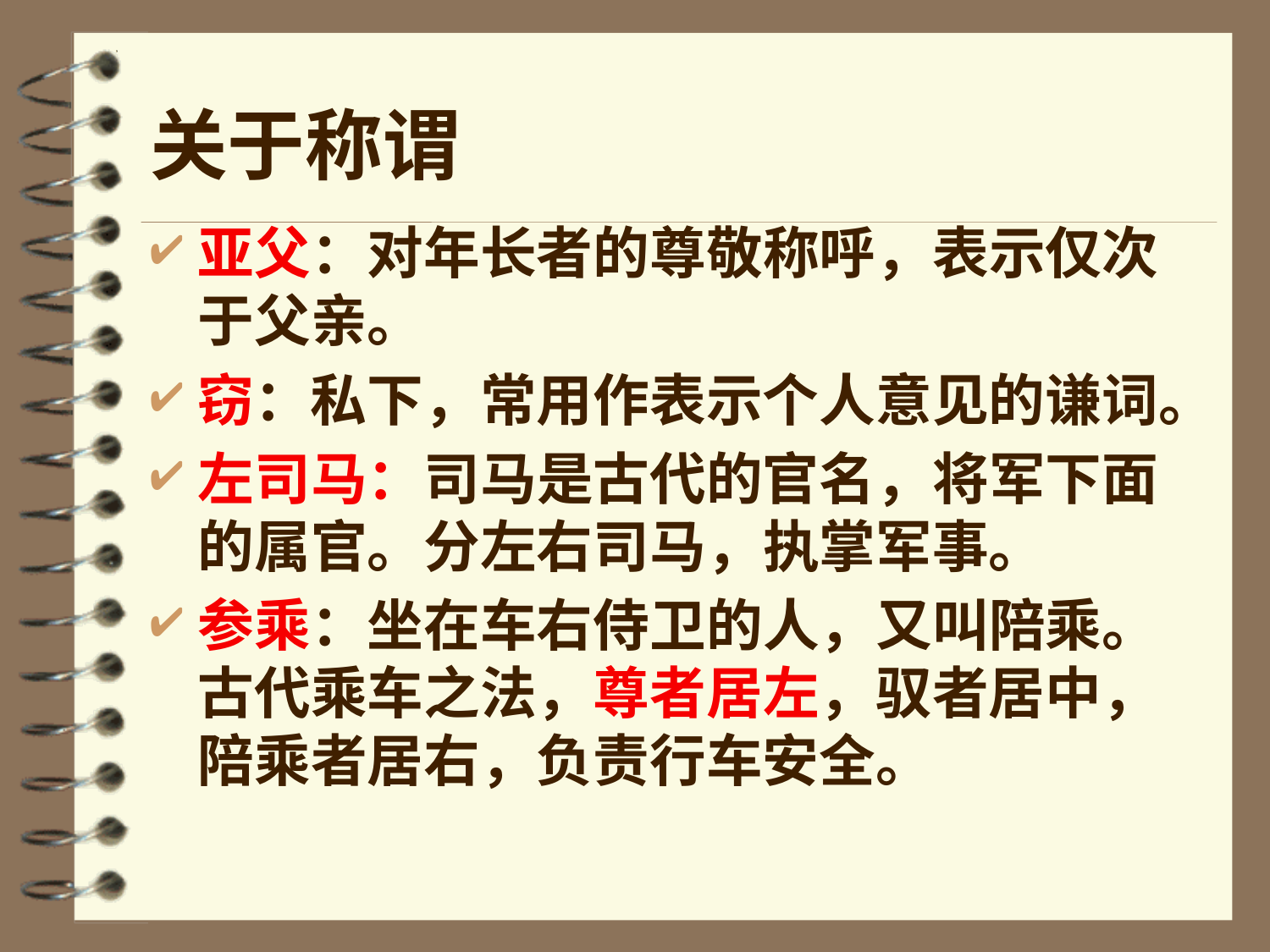

# 关于称谓
亚父：对年长者的尊敬称呼，表示仅次于父亲。
窃：私下，常用作表示个人意见的谦词。
左司马：司马是古代的官名，将军下面的属官。分左右司马，执掌军事。
参乘：坐在车右侍卫的人，又叫陪乘。古代乘车之法，尊者居左，驭者居中，陪乘者居右，负责行车安全。